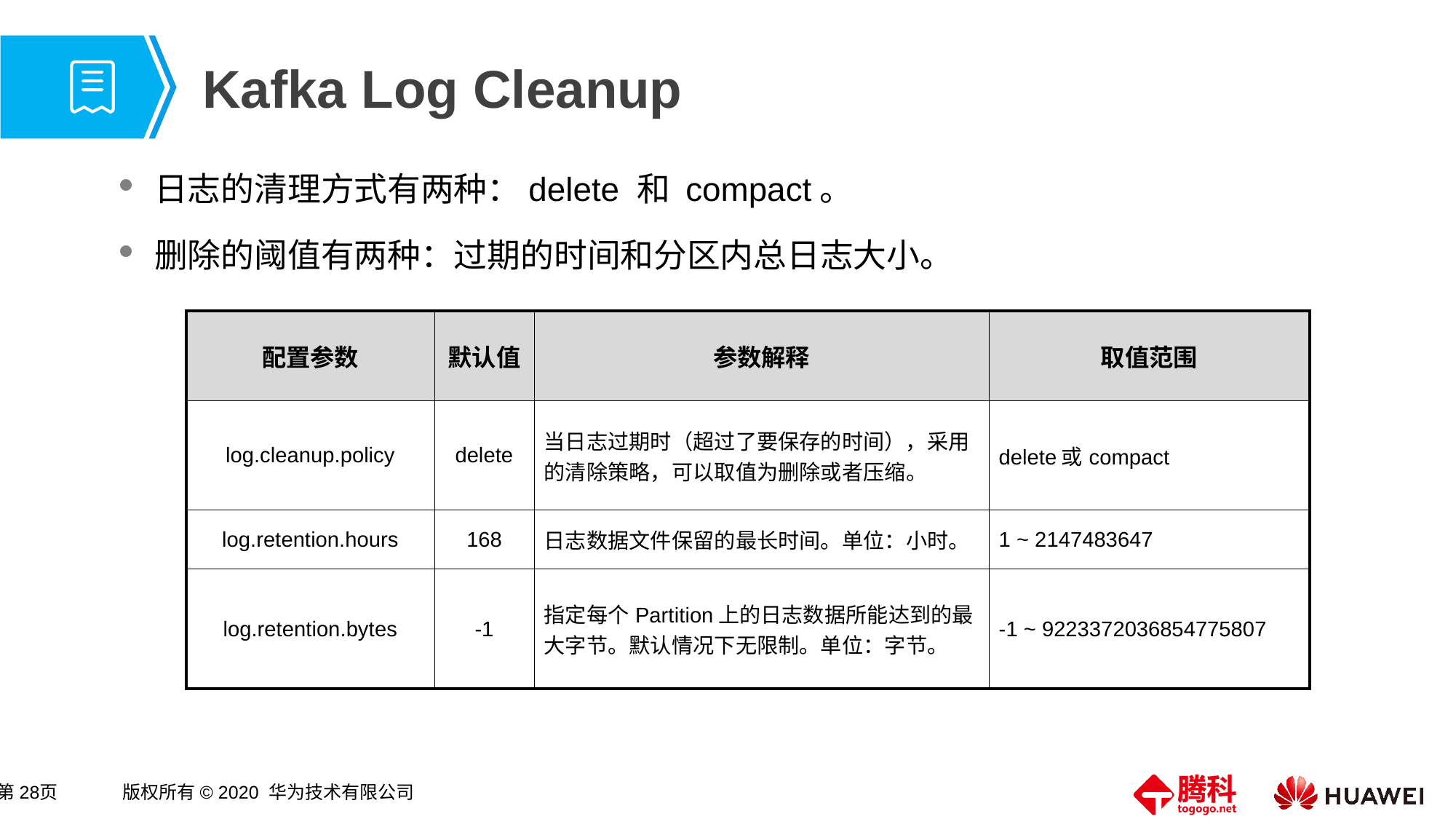

# Kafka Log Cleanup
日志的清理方式有两种：delete 和 compact。
删除的阈值有两种：过期的时间和分区内总日志大小。
| 配置参数 | 默认值 | 参数解释 | 取值范围 |
| --- | --- | --- | --- |
| log.cleanup.policy | delete | 当日志过期时（超过了要保存的时间），采用的清除策略，可以取值为删除或者压缩。 | delete或compact |
| log.retention.hours | 168 | 日志数据文件保留的最长时间。单位：小时。 | 1 ~ 2147483647 |
| log.retention.bytes | -1 | 指定每个Partition上的日志数据所能达到的最大字节。默认情况下无限制。单位：字节。 | -1 ~ 9223372036854775807 |